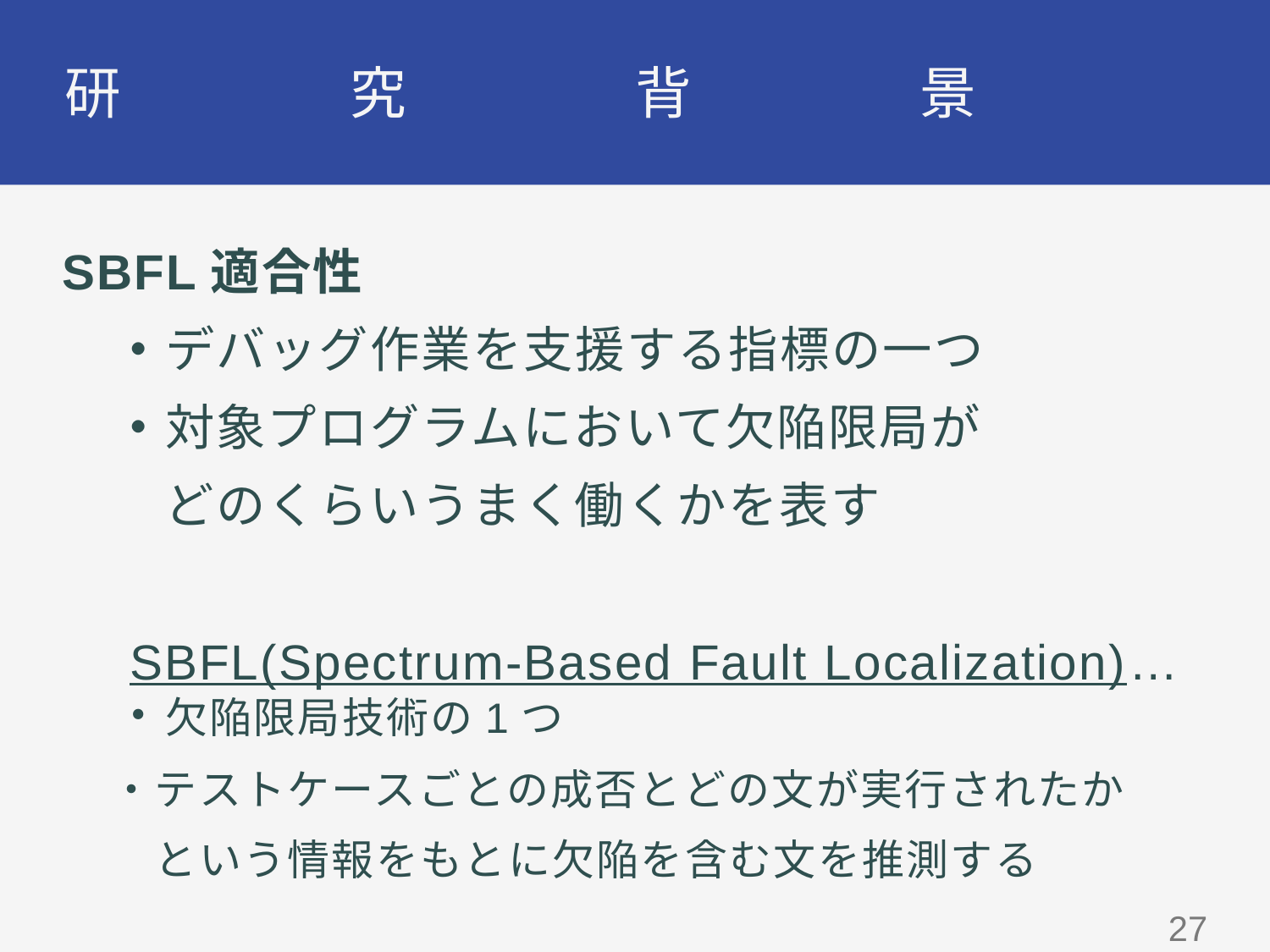

# 研究背景
SBFL適合性
　・デバッグ作業を支援する指標の一つ
　・対象プログラムにおいて欠陥限局が
　　どのくらいうまく働くかを表す

　SBFL(Spectrum-Based Fault Localization)…
　・欠陥限局技術の1つ
　・テストケースごとの成否とどの文が実行されたか
　　という情報をもとに欠陥を含む文を推測する

27